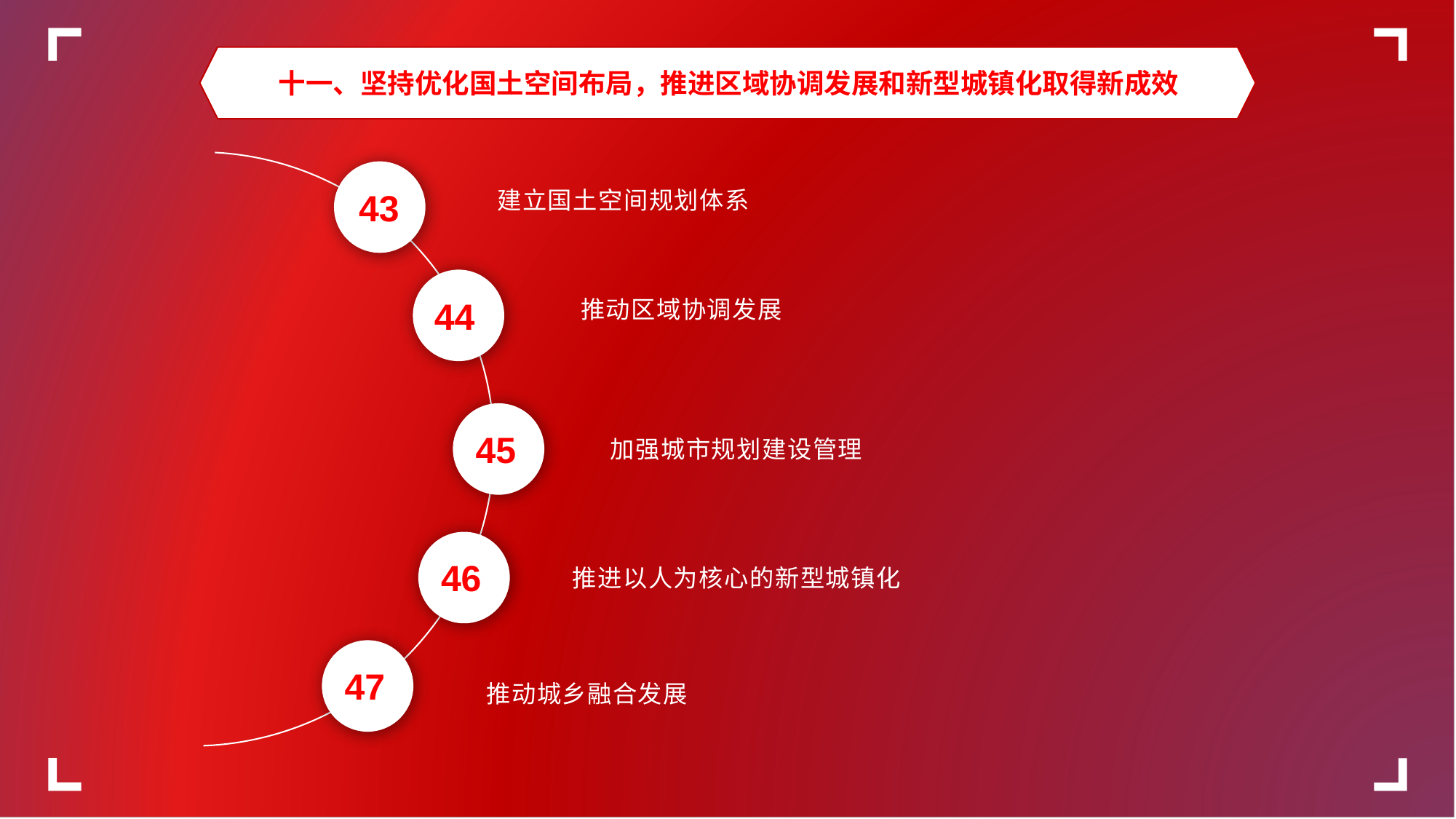

十一、坚持优化国土空间布局，推进区域协调发展和新型城镇化取得新成效

43
建立国土空间规划体系

44
推动区域协调发展

45
加强城市规划建设管理

46
推进以人为核心的新型城镇化

47
推动城乡融合发展